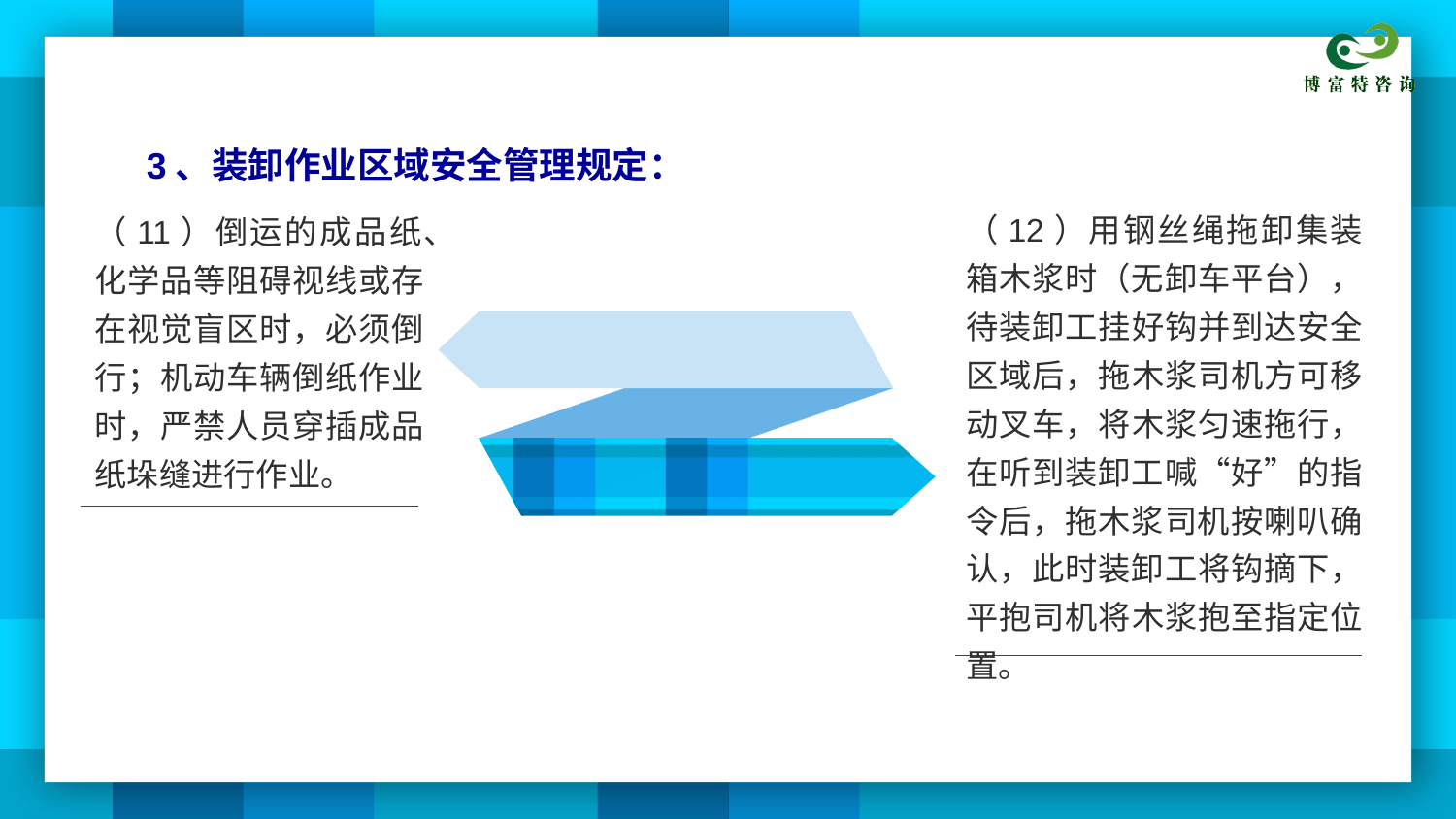

3、装卸作业区域安全管理规定：
（12）用钢丝绳拖卸集装箱木浆时（无卸车平台），待装卸工挂好钩并到达安全区域后，拖木浆司机方可移动叉车，将木浆匀速拖行，在听到装卸工喊“好”的指令后，拖木浆司机按喇叭确认，此时装卸工将钩摘下，平抱司机将木浆抱至指定位置。
（11）倒运的成品纸、化学品等阻碍视线或存在视觉盲区时，必须倒行；机动车辆倒纸作业时，严禁人员穿插成品纸垛缝进行作业。